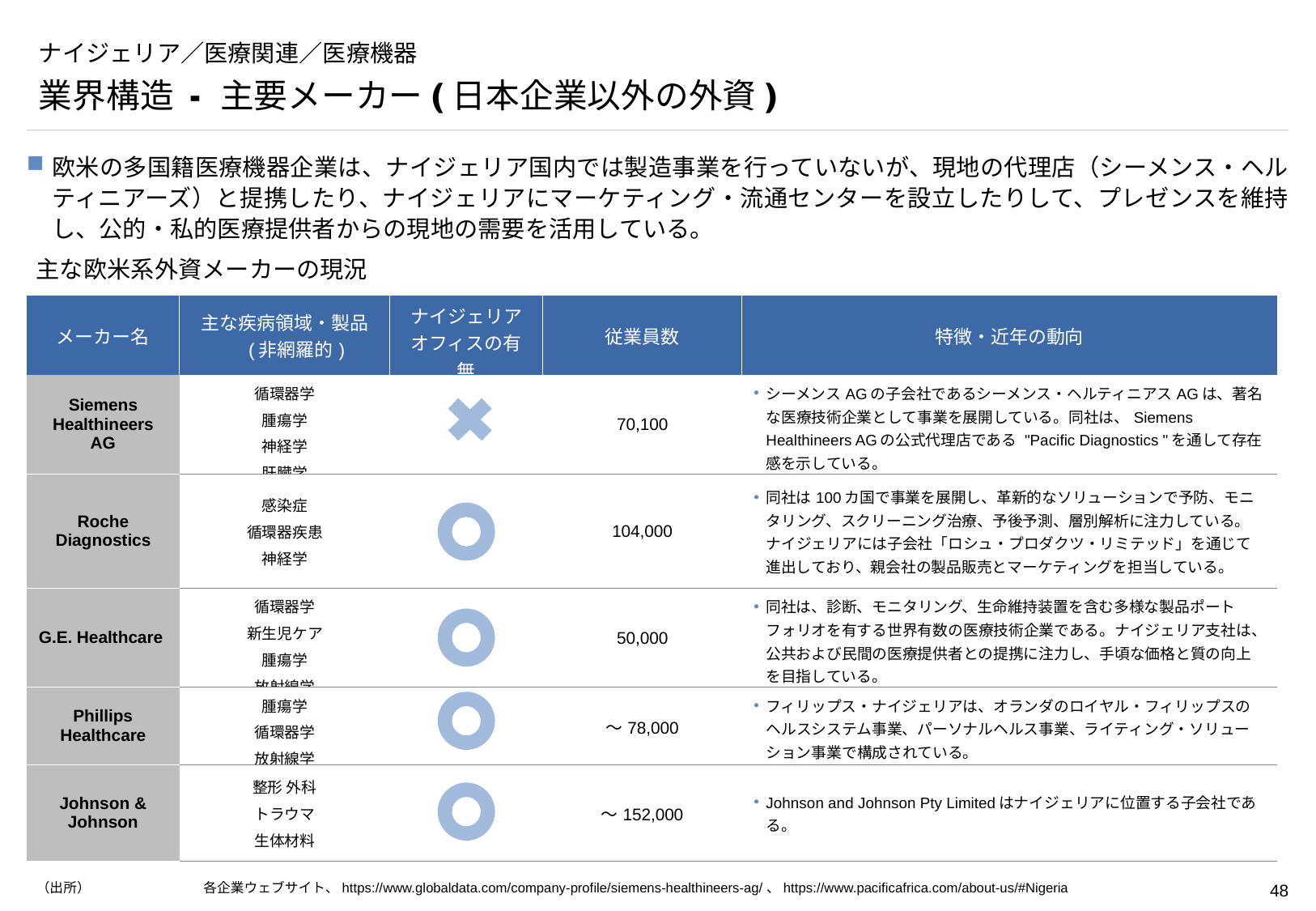

# ナイジェリア／医療関連／医療機器
業界構造 - 主要メーカー(日本企業以外の外資)
欧米の多国籍医療機器企業は、ナイジェリア国内では製造事業を行っていないが、現地の代理店（シーメンス・ヘルティニアーズ）と提携したり、ナイジェリアにマーケティング・流通センターを設立したりして、プレゼンスを維持し、公的・私的医療提供者からの現地の需要を活用している。
主な欧米系外資メーカーの現況
| メーカー名 | 主な疾病領域・製品　(非網羅的) | ナイジェリア オフィスの有無 | 従業員数 | 特徴・近年の動向 |
| --- | --- | --- | --- | --- |
| Siemens Healthineers AG | 循環器学 腫瘍学 神経学 肝臓学 |  | 70,100 | シーメンスAGの子会社であるシーメンス・ヘルティニアスAGは、著名な医療技術企業として事業を展開している。同社は、Siemens Healthineers AGの公式代理店である "Pacific Diagnostics "を通して存在感を示している。 |
| Roche Diagnostics | 感染症 循環器疾患 神経学 |  | 104,000 | 同社は100カ国で事業を展開し、革新的なソリューションで予防、モニタリング、スクリーニング治療、予後予測、層別解析に注力している。ナイジェリアには子会社「ロシュ・プロダクツ・リミテッド」を通じて進出しており、親会社の製品販売とマーケティングを担当している。 |
| G.E. Healthcare | 循環器学 新生児ケア 腫瘍学 放射線学 |  | 50,000 | 同社は、診断、モニタリング、生命維持装置を含む多様な製品ポートフォリオを有する世界有数の医療技術企業である。ナイジェリア支社は、公共および民間の医療提供者との提携に注力し、手頃な価格と質の向上を目指している。 |
| Phillips Healthcare | 腫瘍学 循環器学 放射線学 |  | ～78,000 | フィリップス・ナイジェリアは、オランダのロイヤル・フィリップスのヘルスシステム事業、パーソナルヘルス事業、ライティング・ソリューション事業で構成されている。 |
| Johnson & Johnson | 整形 外科 トラウマ 生体材料 |  | ～152,000 | Johnson and Johnson Pty Limitedはナイジェリアに位置する子会社である。 |

（出所）	各企業ウェブサイト、https://www.globaldata.com/company-profile/siemens-healthineers-ag/、https://www.pacificafrica.com/about-us/#Nigeria